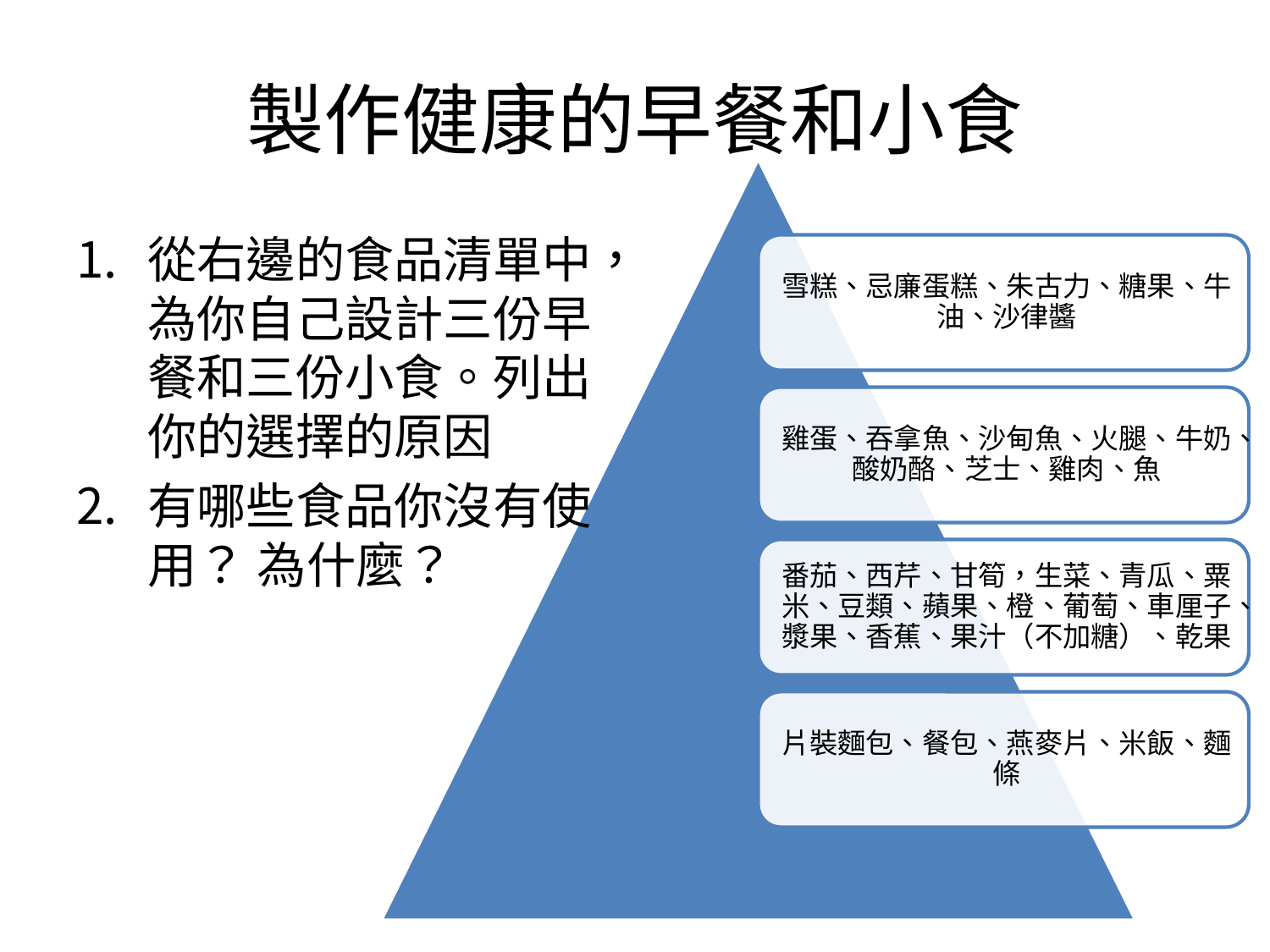

# 製作健康的早餐和小食
雪糕、忌廉蛋糕、朱古力、糖果、牛油、沙律醬
雞蛋、吞拿魚、沙甸魚、火腿、牛奶、酸奶酪、芝士、雞肉、魚
番茄、西芹、甘筍，生菜、青瓜、粟米、豆類、蘋果、橙、葡萄、車厘子、漿果、香蕉、果汁（不加糖）、乾果
片裝麵包、餐包、燕麥片、米飯、麵條
從右邊的食品清單中，為你自己設計三份早餐和三份小食。列出你的選擇的原因
有哪些食品你沒有使用？ 為什麼？